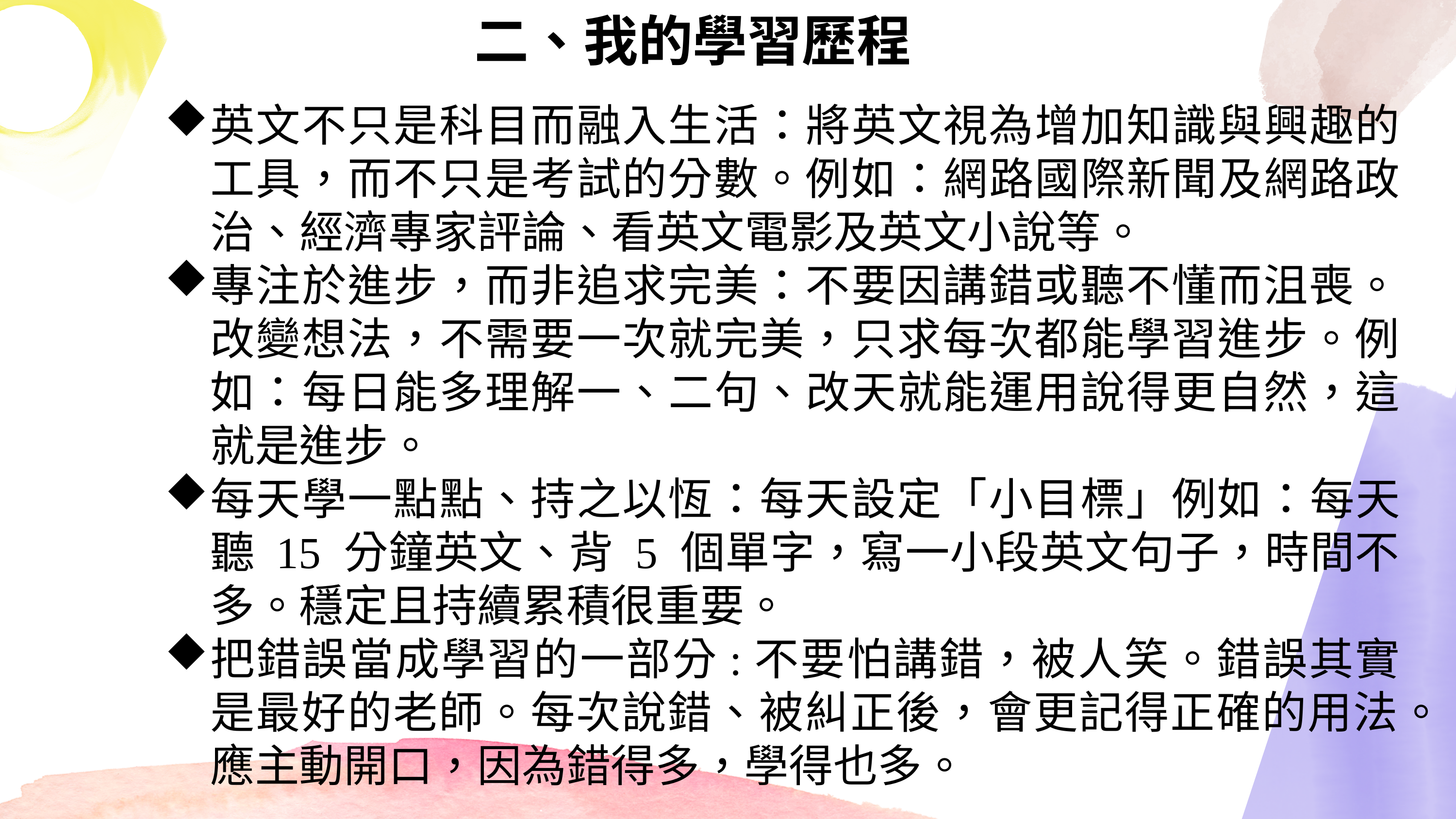

二、我的學習歷程

英文不只是科目而融入生活：將英文視為增加知識與興趣的工具，而不只是考試的分數。例如：網路國際新聞及網路政治、經濟專家評論、看英文電影及英文小說等。
專注於進步，而非追求完美：不要因講錯或聽不懂而沮喪。改變想法，不需要一次就完美，只求每次都能學習進步。例如：每日能多理解一、二句、改天就能運用說得更自然，這就是進步。
每天學一點點、持之以恆：每天設定「小目標」例如：每天聽 15 分鐘英文、背 5 個單字，寫一小段英文句子，時間不多。穩定且持續累積很重要。
把錯誤當成學習的一部分:不要怕講錯，被人笑。錯誤其實是最好的老師。每次說錯、被糾正後，會更記得正確的用法。應主動開口，因為錯得多，學得也多。